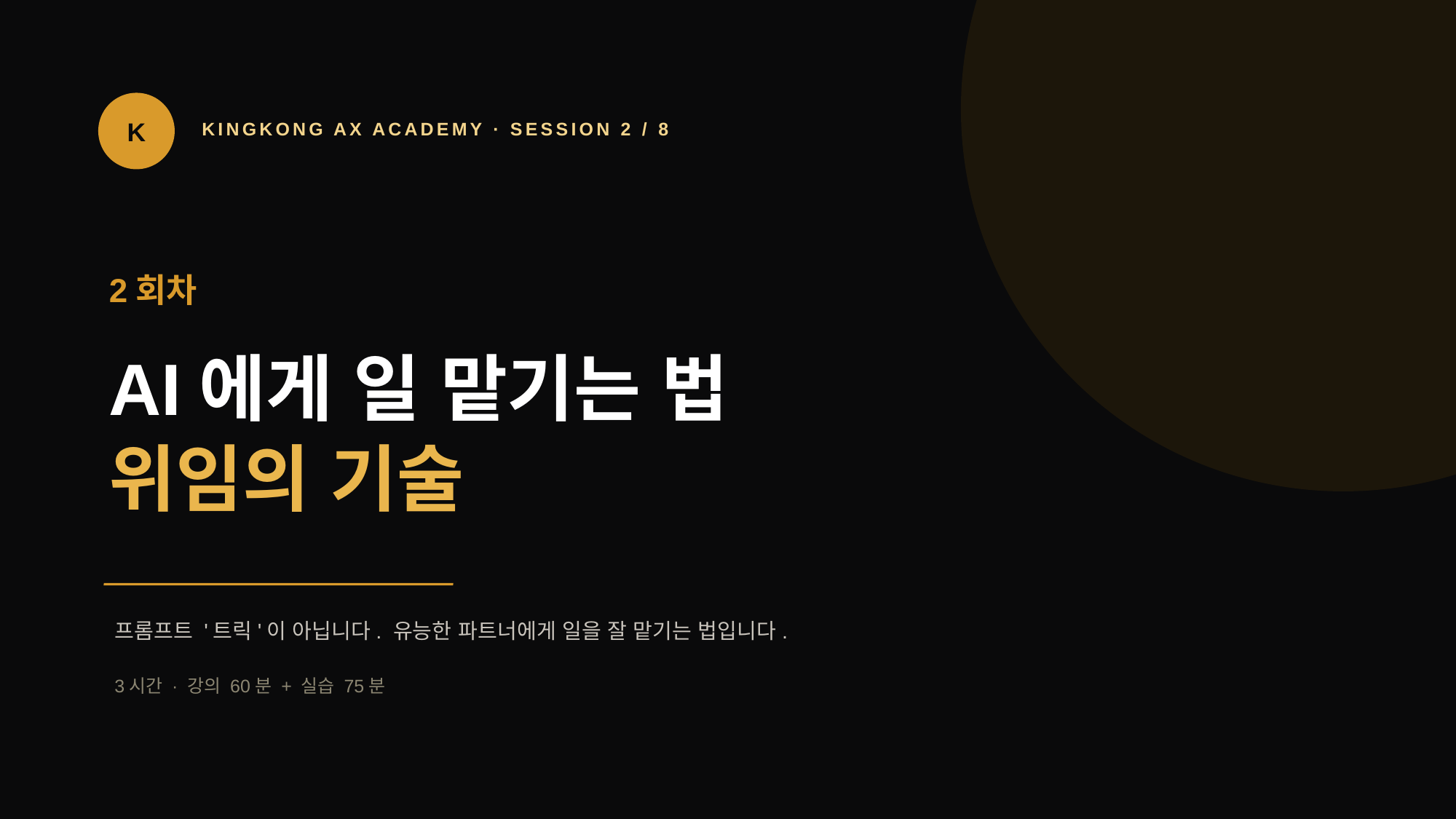

K
KINGKONG AX ACADEMY · SESSION 2 / 8
2회차
AI에게 일 맡기는 법
위임의 기술

프롬프트 '트릭'이 아닙니다. 유능한 파트너에게 일을 잘 맡기는 법입니다.
3시간 · 강의 60분 + 실습 75분